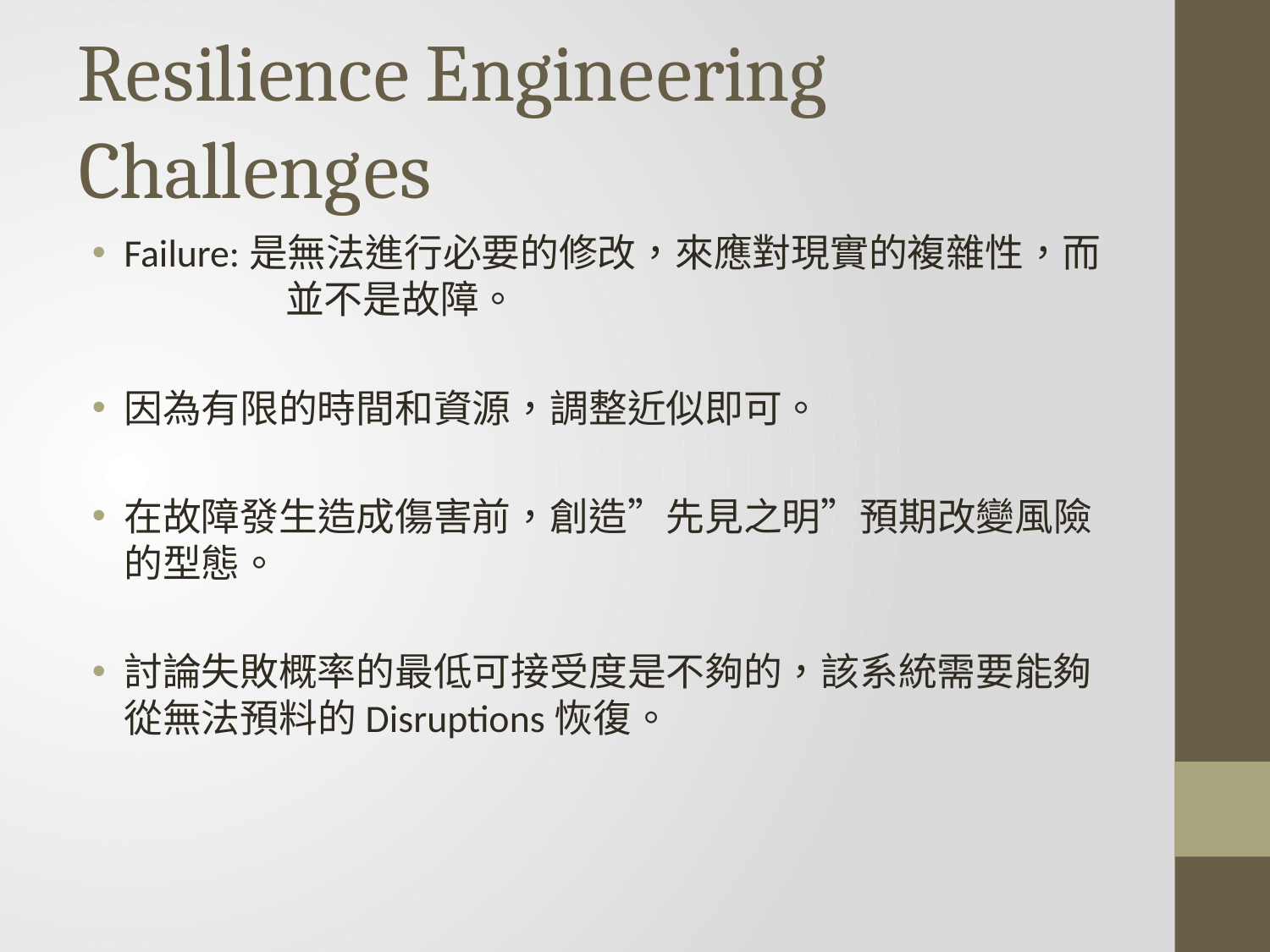

# Resilience Engineering Challenges
Failure:是無法進行必要的修改，來應對現實的複雜性，而	    並不是故障。

因為有限的時間和資源，調整近似即可。

在故障發生造成傷害前，創造”先見之明”預期改變風險的型態。

討論失敗概率的最低可接受度是不夠的，該系統需要能夠從無法預料的Disruptions恢復。